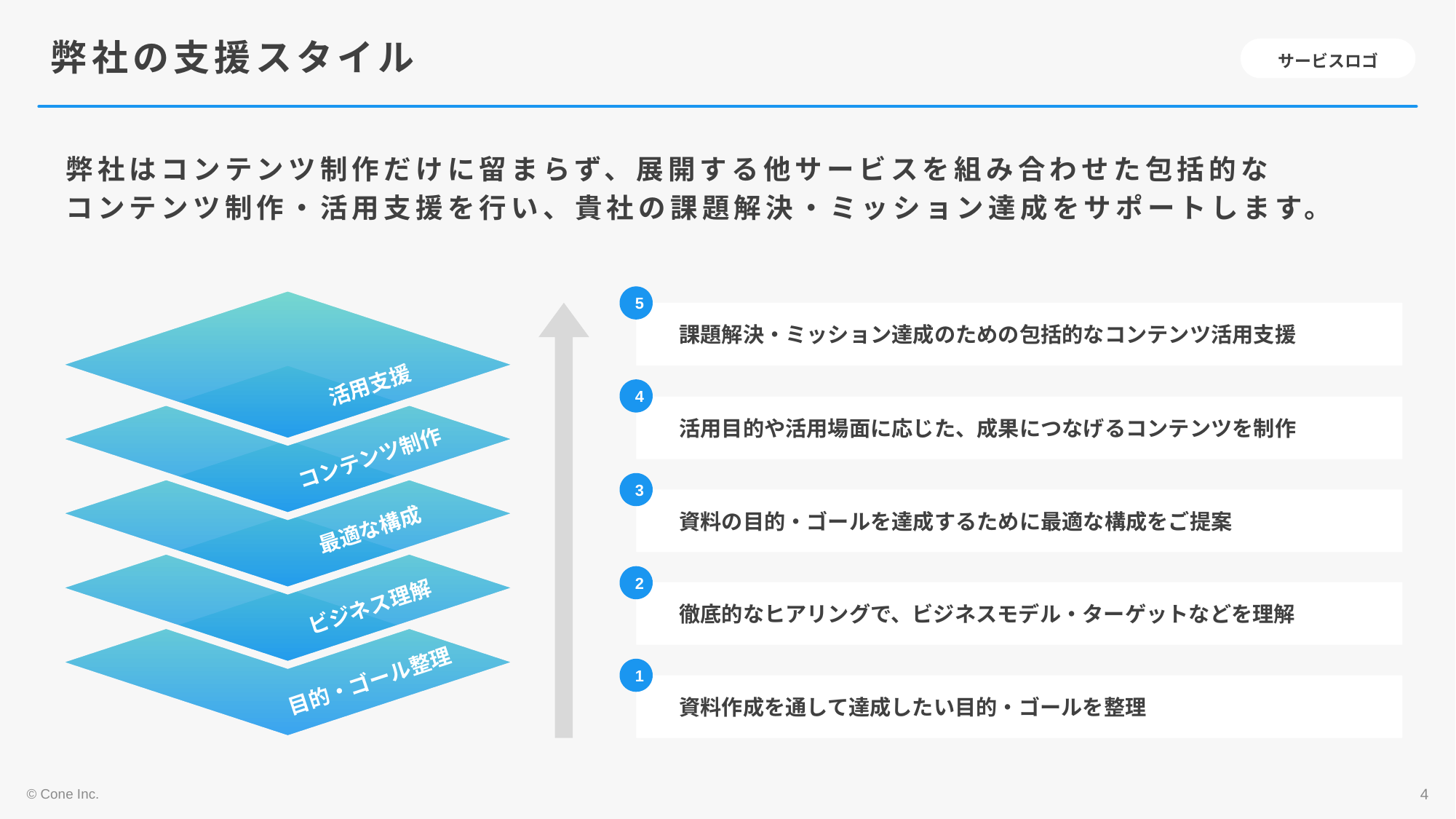

# 弊社の支援スタイル
弊社はコンテンツ制作だけに留まらず、展開する他サービスを組み合わせた包括的な
コンテンツ制作・活用支援を行い、貴社の課題解決・ミッション達成をサポートします。
5
課題解決・ミッション達成のための包括的なコンテンツ活用支援
4
活用目的や活用場面に応じた、成果につなげるコンテンツを制作
3
資料の目的・ゴールを達成するために最適な構成をご提案
2
徹底的なヒアリングで、ビジネスモデル・ターゲットなどを理解
1
資料作成を通して達成したい目的・ゴールを整理

活用支援
コンテンツ制作
最適な構成
ビジネス理解
目的・ゴール整理

4
© Cone Inc.